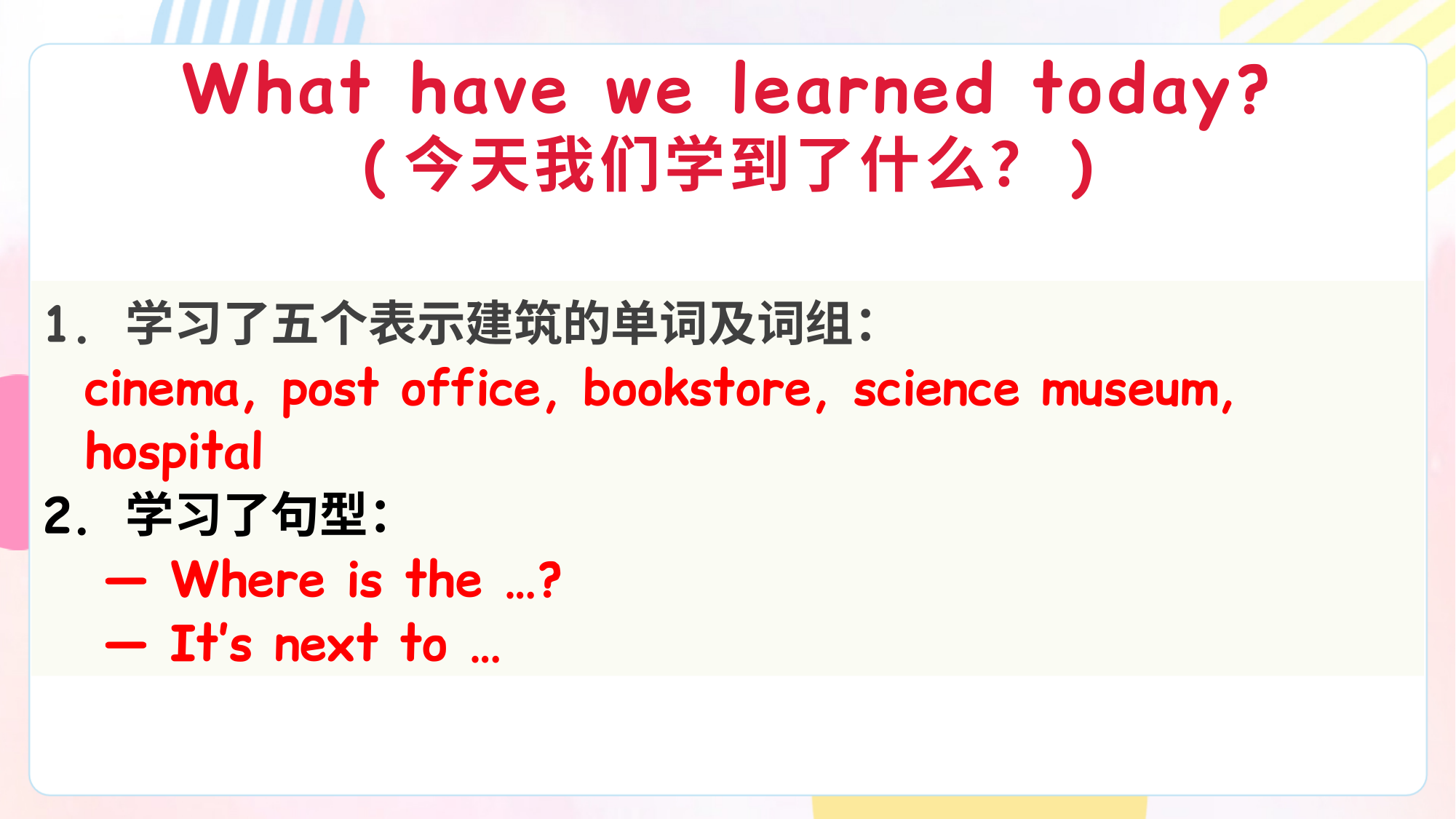

What have we learned today?
(今天我们学到了什么？)
1. 学习了五个表示建筑的单词及词组：
  cinema, post office, bookstore, science museum,
  hospital
2. 学习了句型：
   — Where is the …?
   — It’s next to …